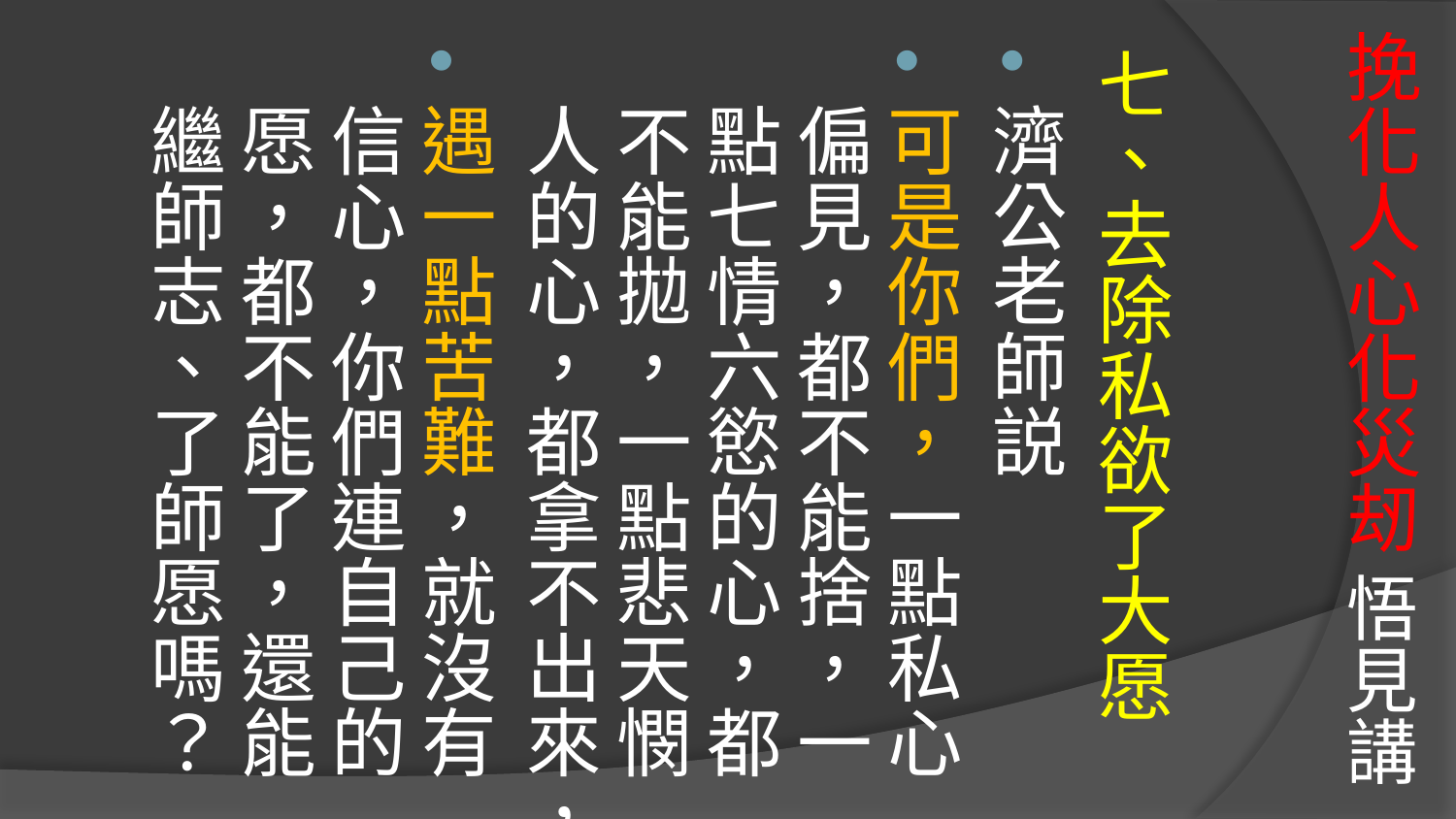

# 挽化人心化災刼 悟見講
七、去除私欲了大愿
濟公老師説
可是你們，一點私心偏見，都不能捨，一點七情六慾的心，都不能拋，一點悲天憫人的心，都拿不出來，
遇一點苦難，就沒有信心，你們連自己的愿，都不能了，還能繼師志、了師愿嗎？